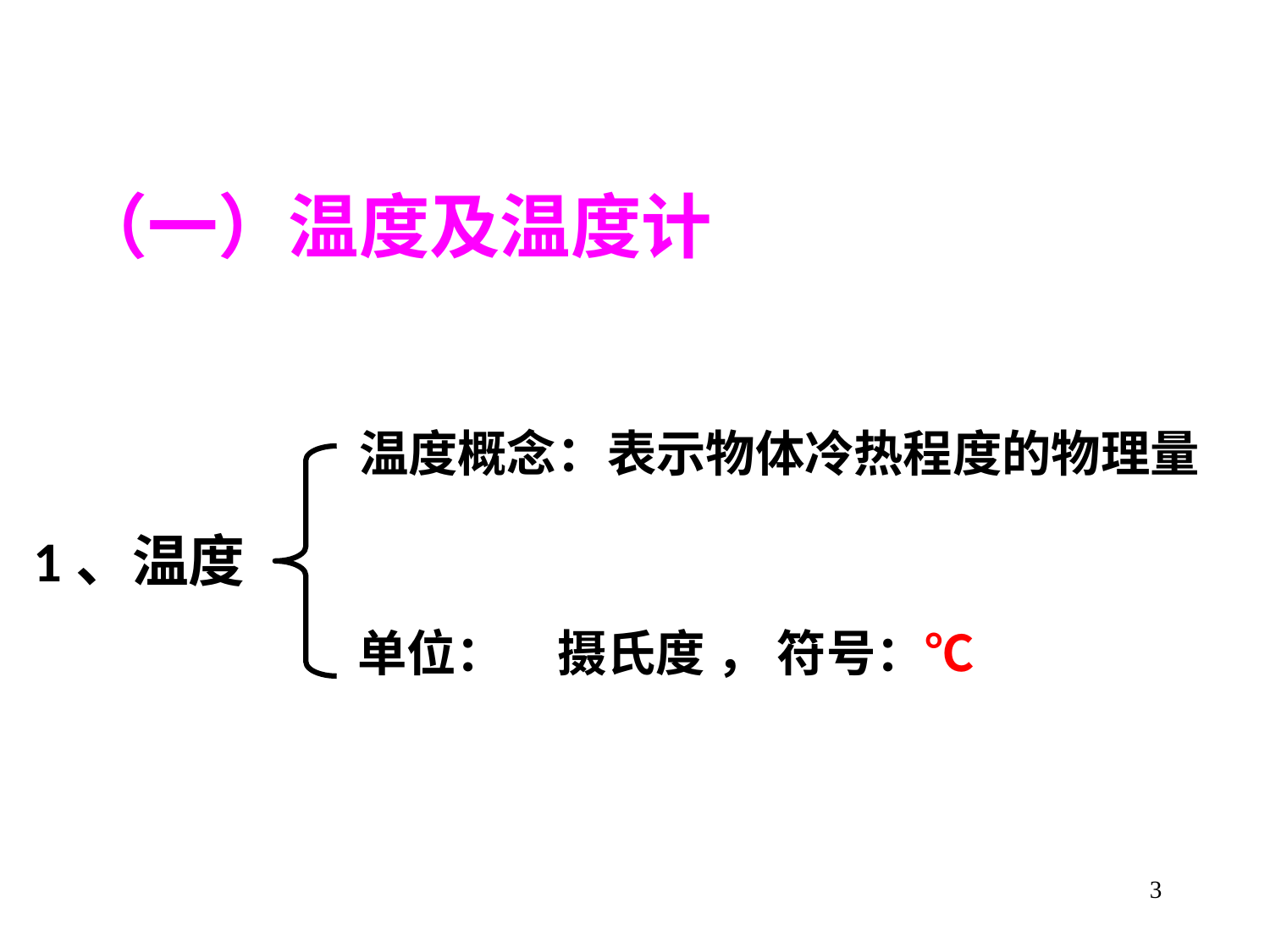

（一）温度及温度计
温度概念：
表示物体冷热程度的物理量

1、温度
单位：
摄氏度 ， 符号：℃
3